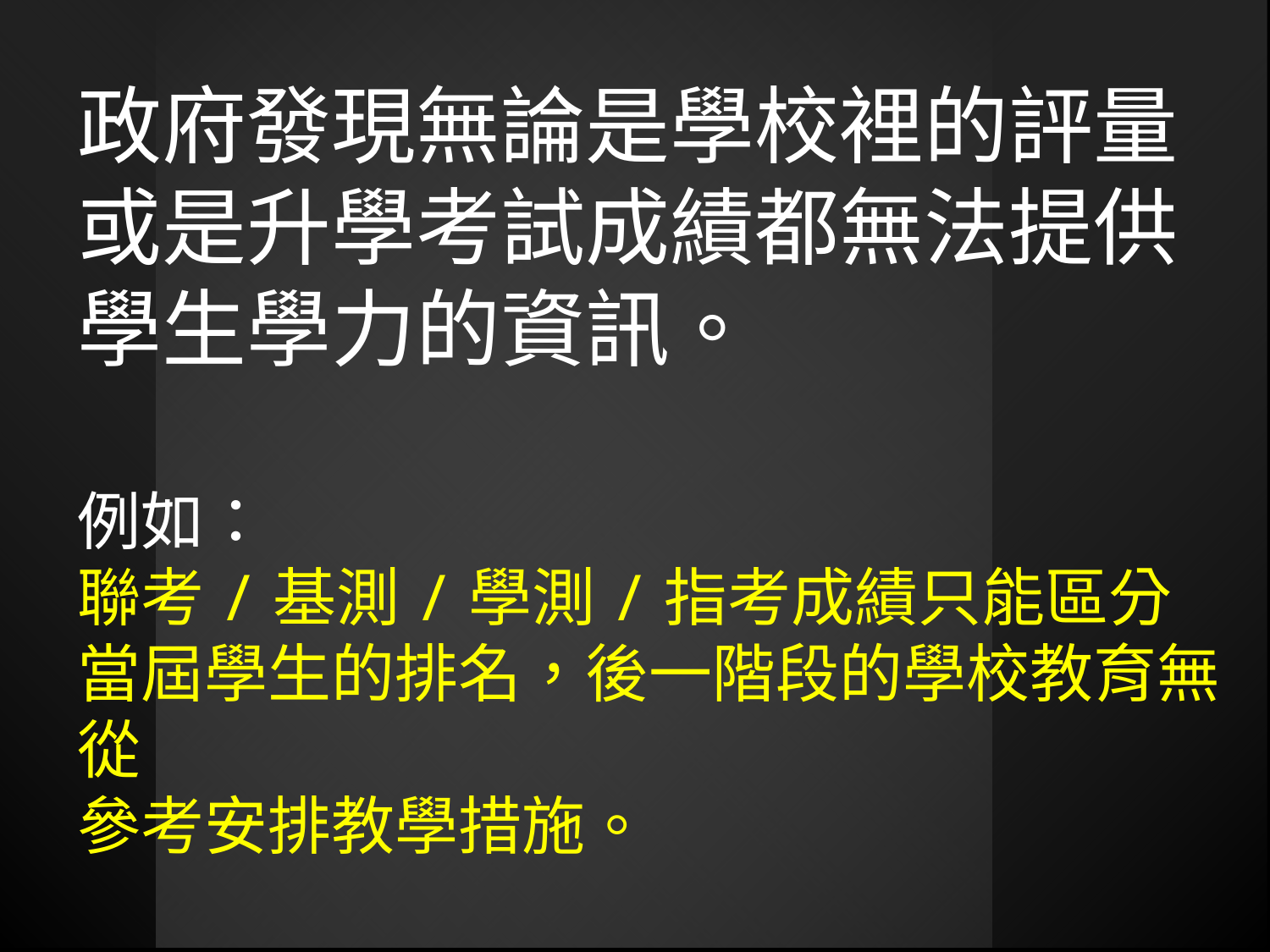

政府發現無論是學校裡的評量或是升學考試成績都無法提供學生學力的資訊。
例如：
聯考/基測/學測/指考成績只能區分當屆學生的排名，後一階段的學校教育無從
參考安排教學措施。